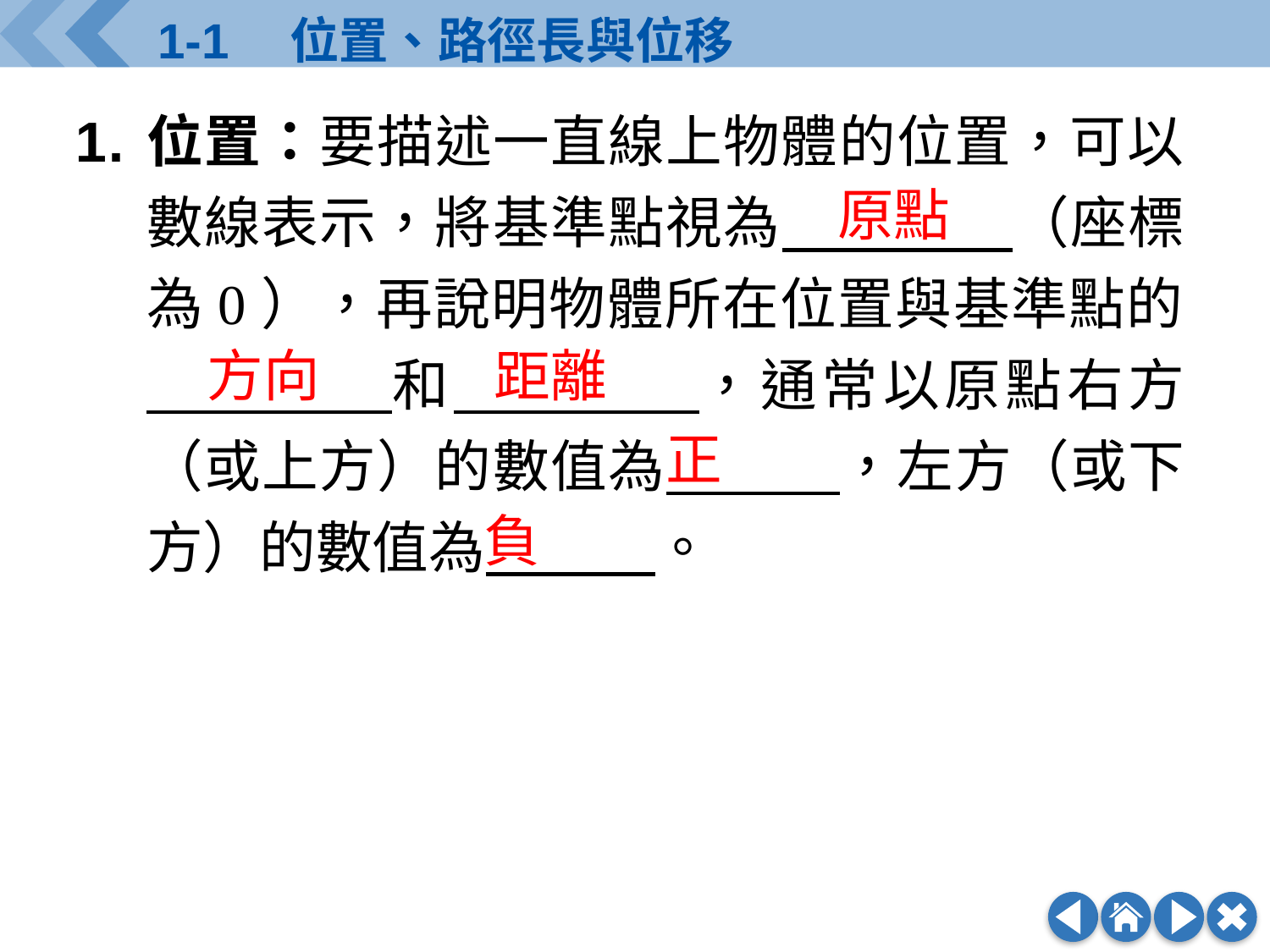

位置：要描述一直線上物體的位置，可以數線表示，將基準點視為　　　　（座標為0），再說明物體所在位置與基準點的
　　　　和　　　　，通常以原點右方（或上方）的數值為　　　，左方（或下方）的數值為　　　。
原點
方向
距離
正
負